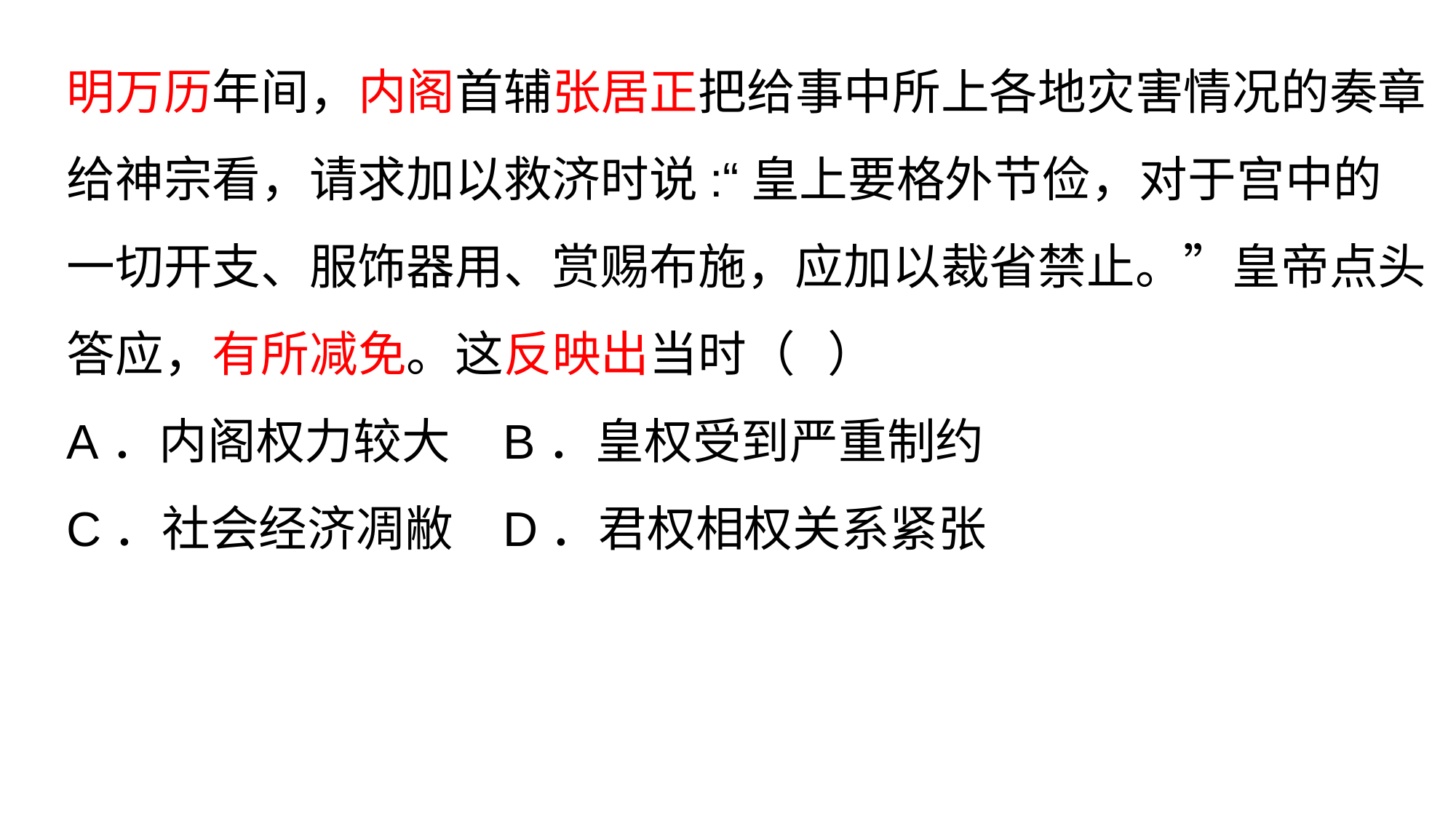

明万历年间，内阁首辅张居正把给事中所上各地灾害情况的奏章给神宗看，请求加以救济时说:“皇上要格外节俭，对于宫中的一切开支、服饰器用、赏赐布施，应加以裁省禁止。”皇帝点头答应，有所减免。这反映出当时（   ）
A．内阁权力较大	B．皇权受到严重制约
C．社会经济凋敝	D．君权相权关系紧张